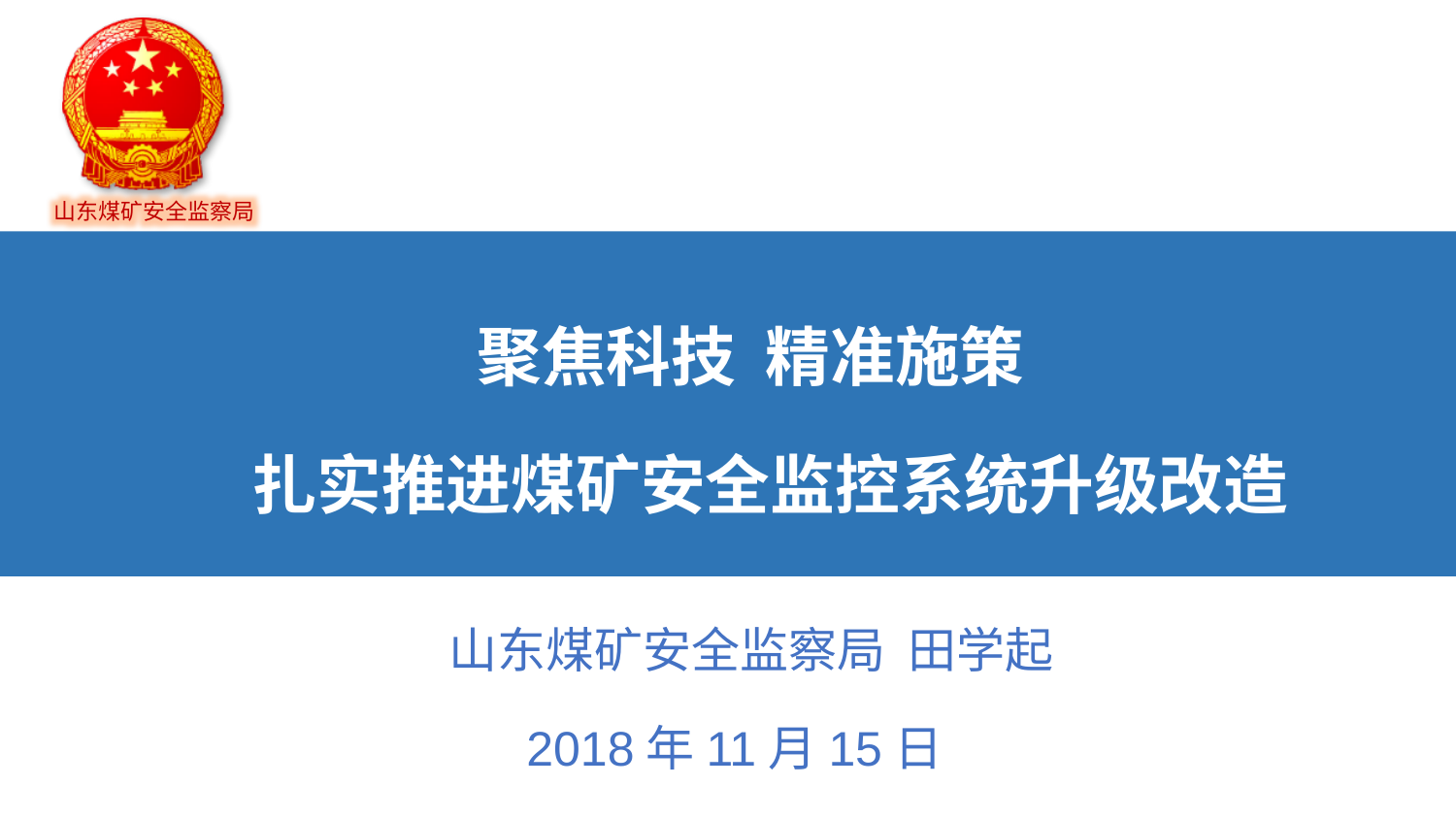

聚焦科技  精准施策
扎实推进煤矿安全监控系统升级改造
山东煤矿安全监察局  田学起
2018年11月15日